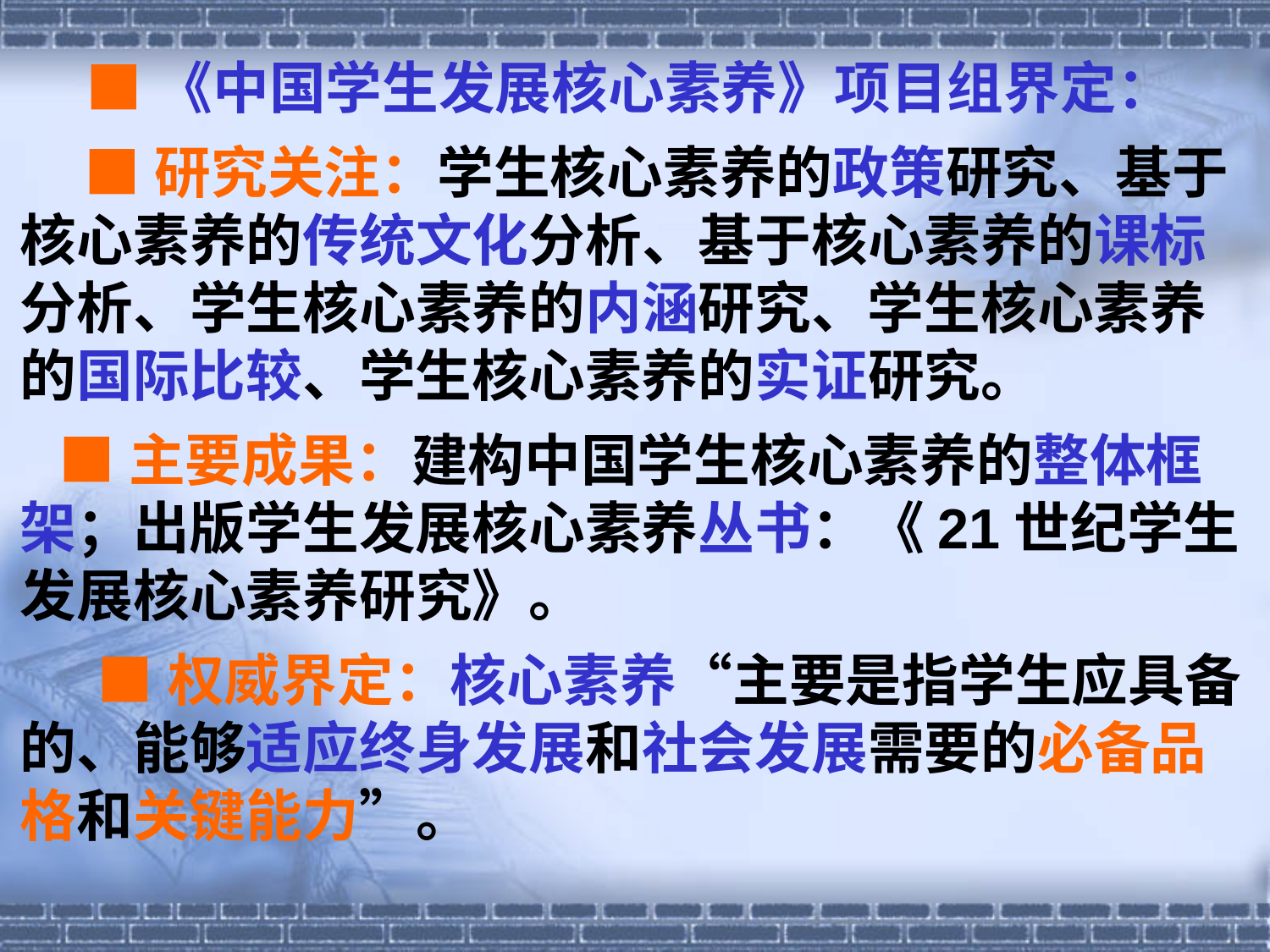

■《中国学生发展核心素养》项目组界定：
     ■研究关注：学生核心素养的政策研究、基于核心素养的传统文化分析、基于核心素养的课标分析、学生核心素养的内涵研究、学生核心素养的国际比较、学生核心素养的实证研究。
   ■主要成果：建构中国学生核心素养的整体框架；出版学生发展核心素养丛书：《21世纪学生发展核心素养研究》。
      ■权威界定：核心素养“主要是指学生应具备的、能够适应终身发展和社会发展需要的必备品格和关键能力”。